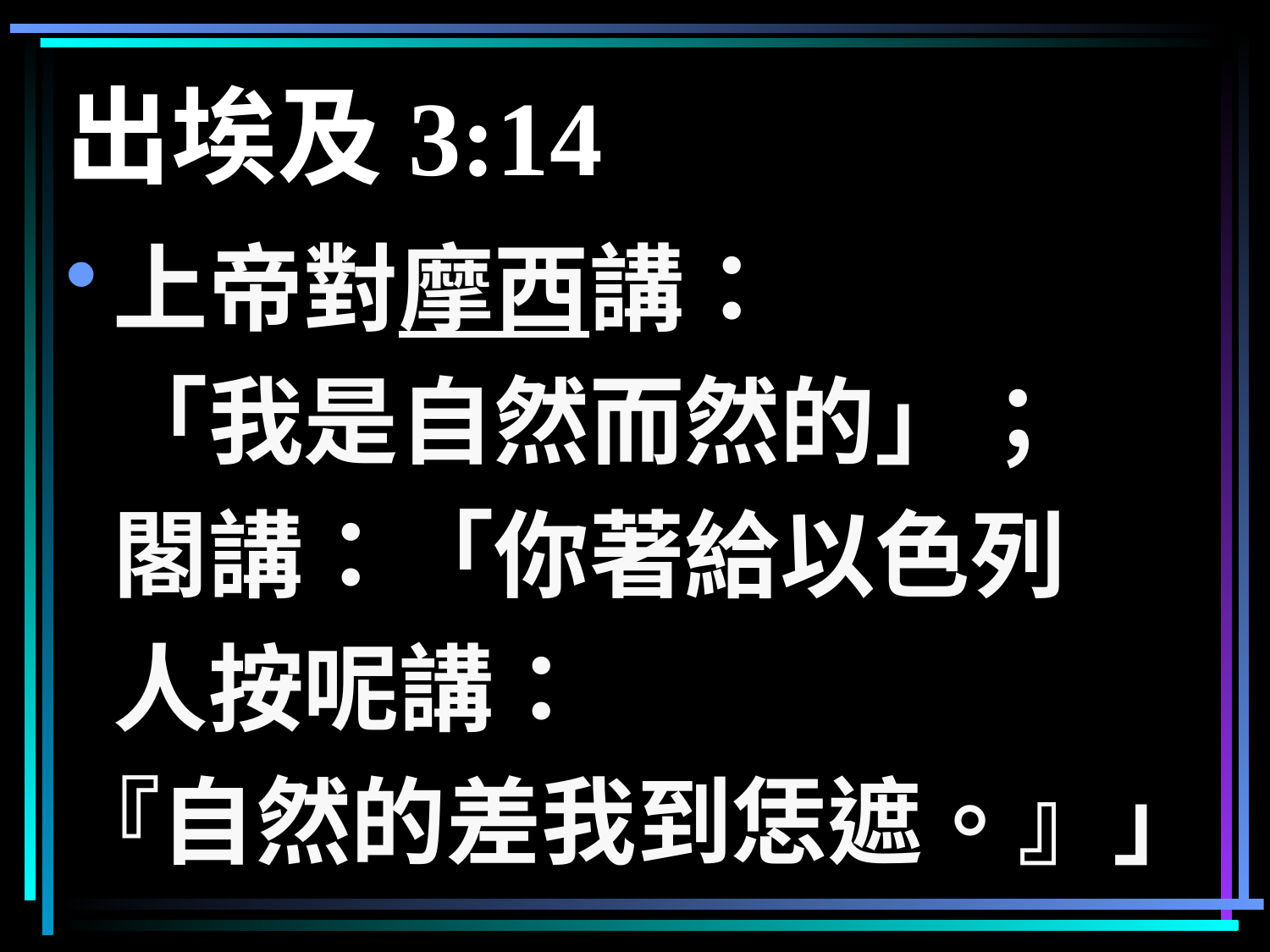

# 出埃及3:14
上帝對摩西講：
	「我是自然而然的」；
	閣講：「你著給以色列
	人按呢講：
『自然的差我到恁遮。』」